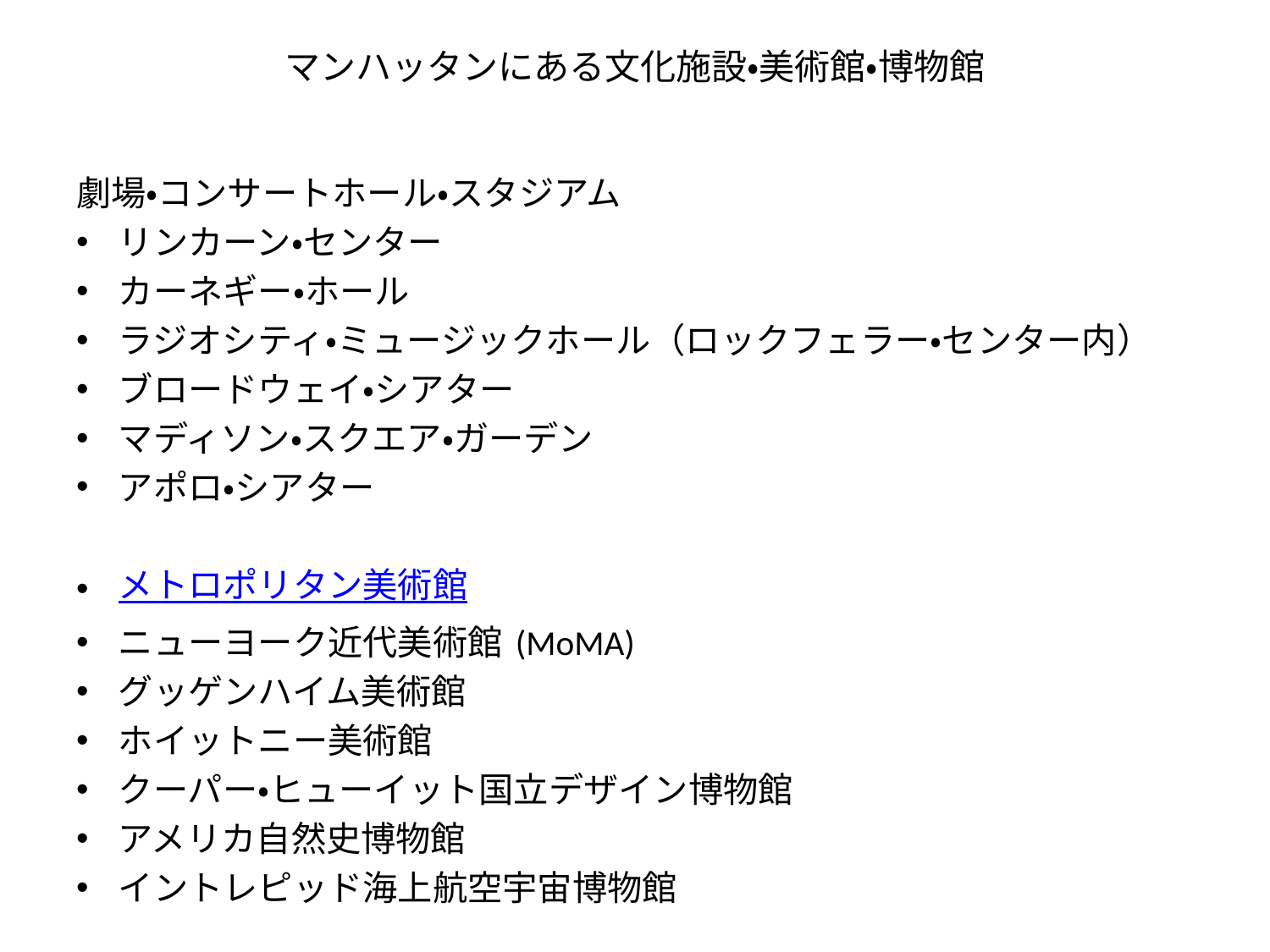

# マンハッタンにある文化施設・美術館・博物館

劇場・コンサートホール・スタジアム
リンカーン・センター
カーネギー・ホール
ラジオシティ・ミュージックホール（ロックフェラー・センター内）
ブロードウェイ・シアター
マディソン・スクエア・ガーデン
アポロ・シアター

メトロポリタン美術館
ニューヨーク近代美術館 (MoMA)
グッゲンハイム美術館
ホイットニー美術館
クーパー・ヒューイット国立デザイン博物館
アメリカ自然史博物館
イントレピッド海上航空宇宙博物館